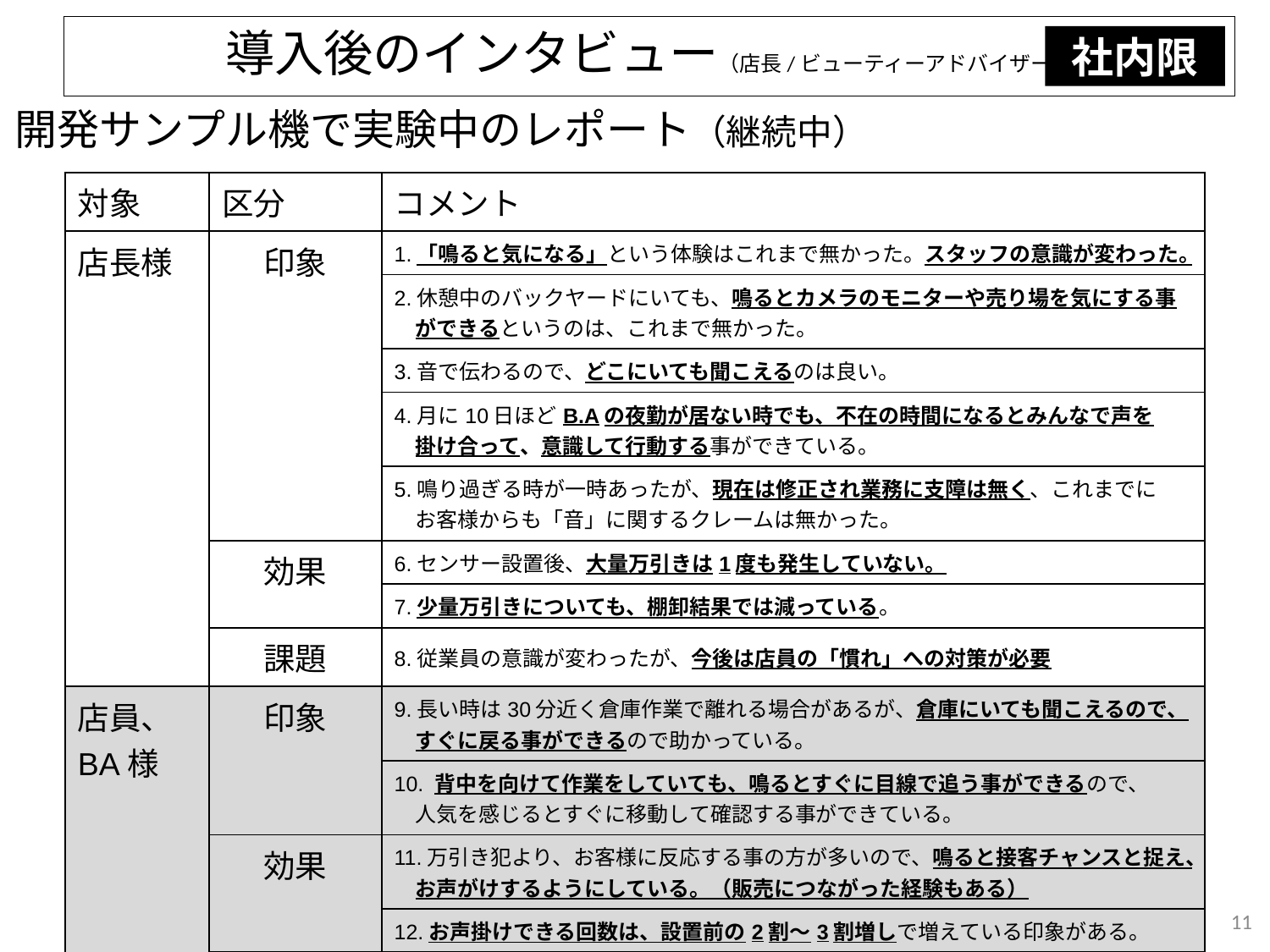

導入後のインタビュー（店長/ビューティーアドバイザー）
社内限
開発サンプル機で実験中のレポート（継続中）
| 対象 | 区分 | コメント |
| --- | --- | --- |
| 店長様 | 印象 | 1.「鳴ると気になる」という体験はこれまで無かった。スタッフの意識が変わった。 |
|  |  | 2.休憩中のバックヤードにいても、鳴るとカメラのモニターや売り場を気にする事 　ができるというのは、これまで無かった。 |
|  |  | 3.音で伝わるので、どこにいても聞こえるのは良い。 |
|  |  | 4.月に10日ほどB.Aの夜勤が居ない時でも、不在の時間になるとみんなで声を 　掛け合って、意識して行動する事ができている。 |
|  |  | 5.鳴り過ぎる時が一時あったが、現在は修正され業務に支障は無く、これまでに 　お客様からも「音」に関するクレームは無かった。 |
|  | 効果 | 6.センサー設置後、大量万引きは1度も発生していない。 |
|  |  | 7.少量万引きについても、棚卸結果では減っている。 |
|  | 課題 | 8.従業員の意識が変わったが、今後は店員の「慣れ」への対策が必要 |
| 店員、BA様 | 印象 | 9.長い時は30分近く倉庫作業で離れる場合があるが、倉庫にいても聞こえるので、 　すぐに戻る事ができるので助かっている。 |
|  |  | 10. 背中を向けて作業をしていても、鳴るとすぐに目線で追う事ができるので、 　人気を感じるとすぐに移動して確認する事ができている。 |
|  | 効果 | 11.万引き犯より、お客様に反応する事の方が多いので、鳴ると接客チャンスと捉え、 　お声がけするようにしている。（販売につながった経験もある） |
|  |  | 12.お声掛けできる回数は、設置前の2割～3割増しで増えている印象がある。 |
|  | 課題 | 13.（設置場所や感度設定にもよるが）鳴ったので行くと、ほとんどが不在でつらい |
11
11